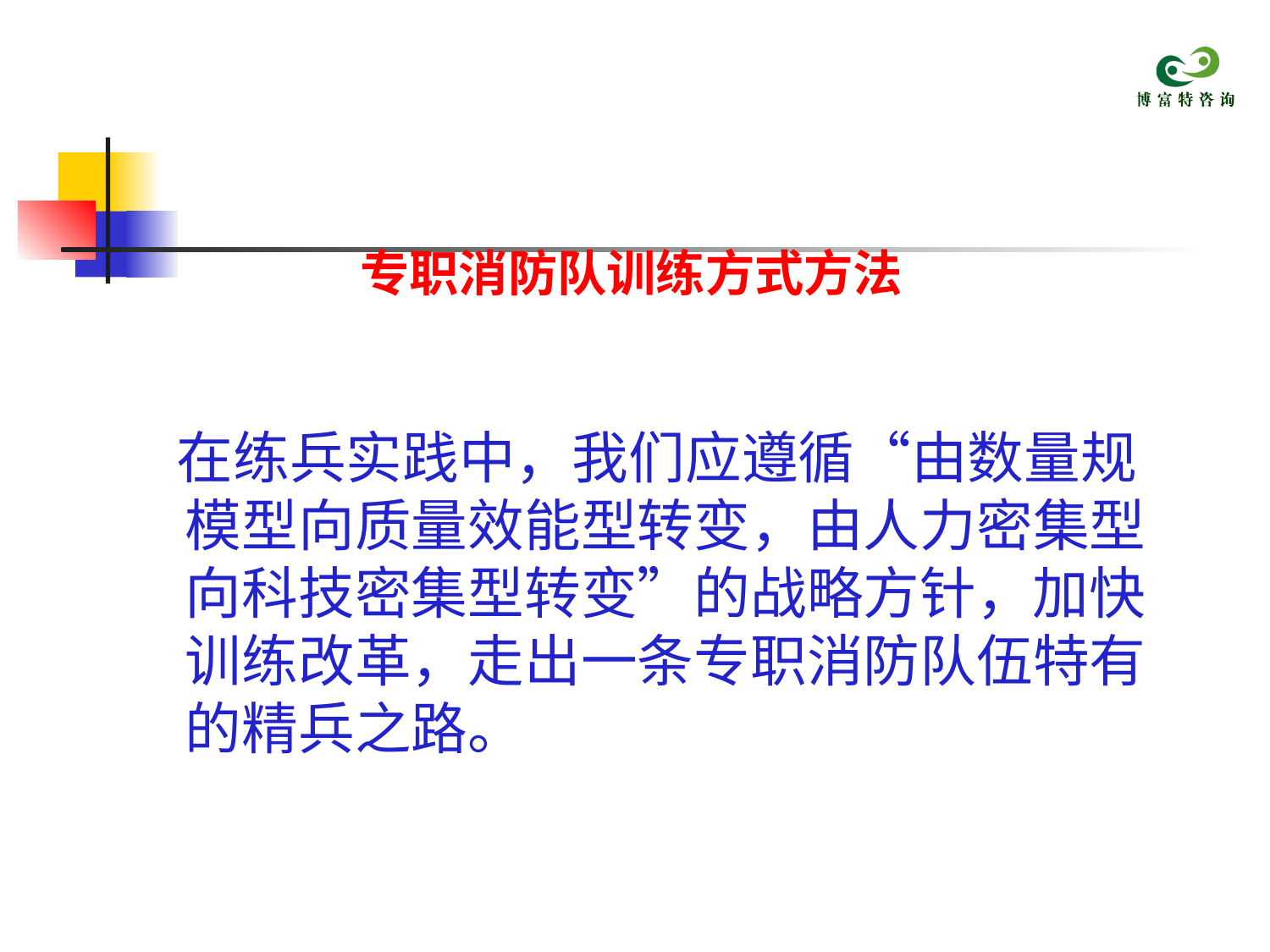

#
专职消防队训练方式方法
  在练兵实践中，我们应遵循“由数量规模型向质量效能型转变，由人力密集型向科技密集型转变”的战略方针，加快训练改革，走出一条专职消防队伍特有的精兵之路。